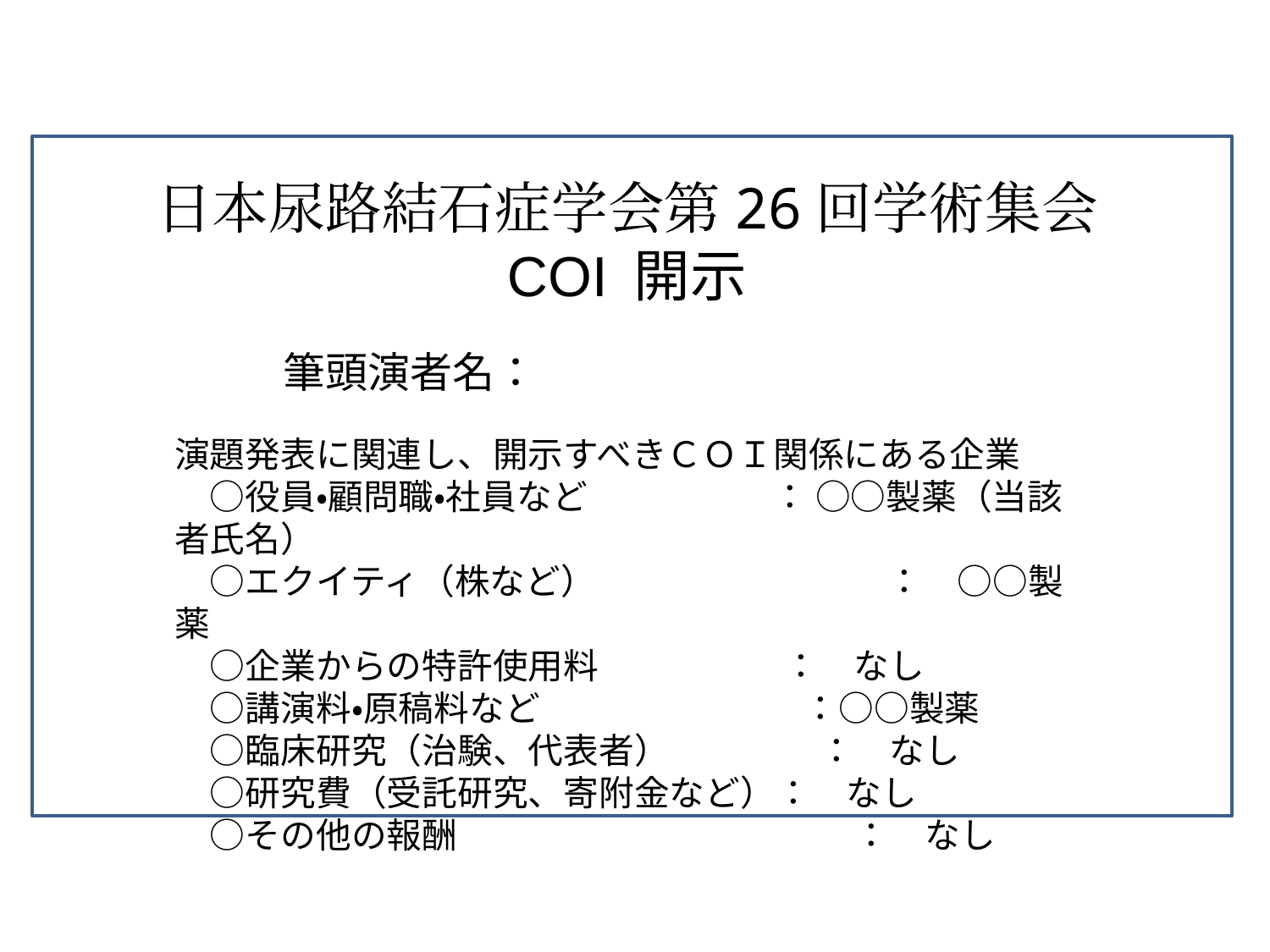

日本尿路結石症学会第26回学術集会
COI 開示
	筆頭演者名：
演題発表に関連し、開示すべきＣＯＩ関係にある企業
　○役員・顧問職・社員など　　　　　 ： ○○製薬（当該者氏名）
　○エクイティ（株など）　　　　　　　　 ：　○○製薬
　○企業からの特許使用料　　　　　 ：　なし
　○講演料・原稿料など　　　　　　　  ：○○製薬
　○臨床研究（治験、代表者）　　　　 ：　なし
　○研究費（受託研究、寄附金など）：　なし
　○その他の報酬　　　　　　　　　　　 ：　なし